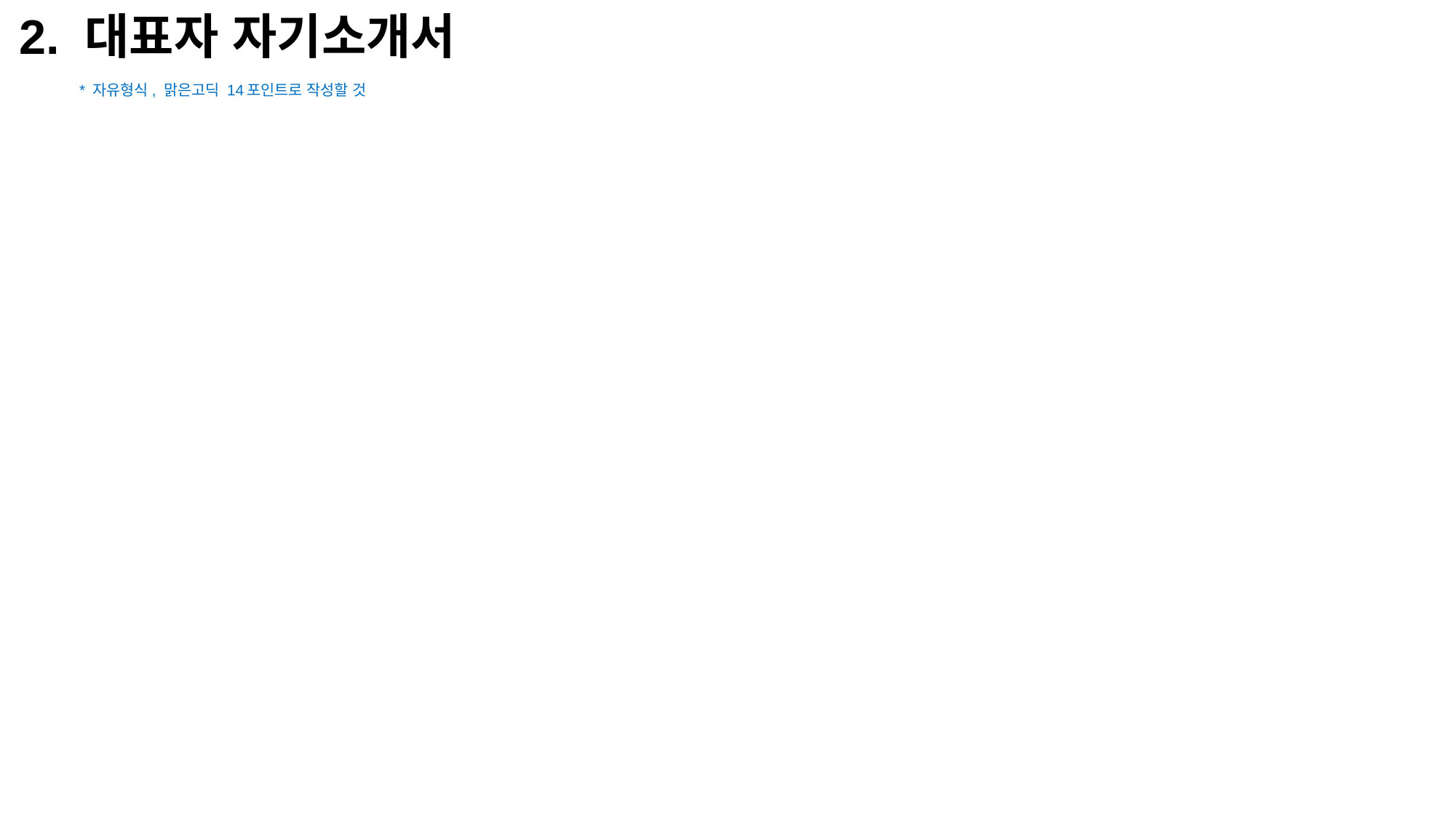

2. 대표자 자기소개서
* 자유형식, 맑은고딕 14포인트로 작성할 것